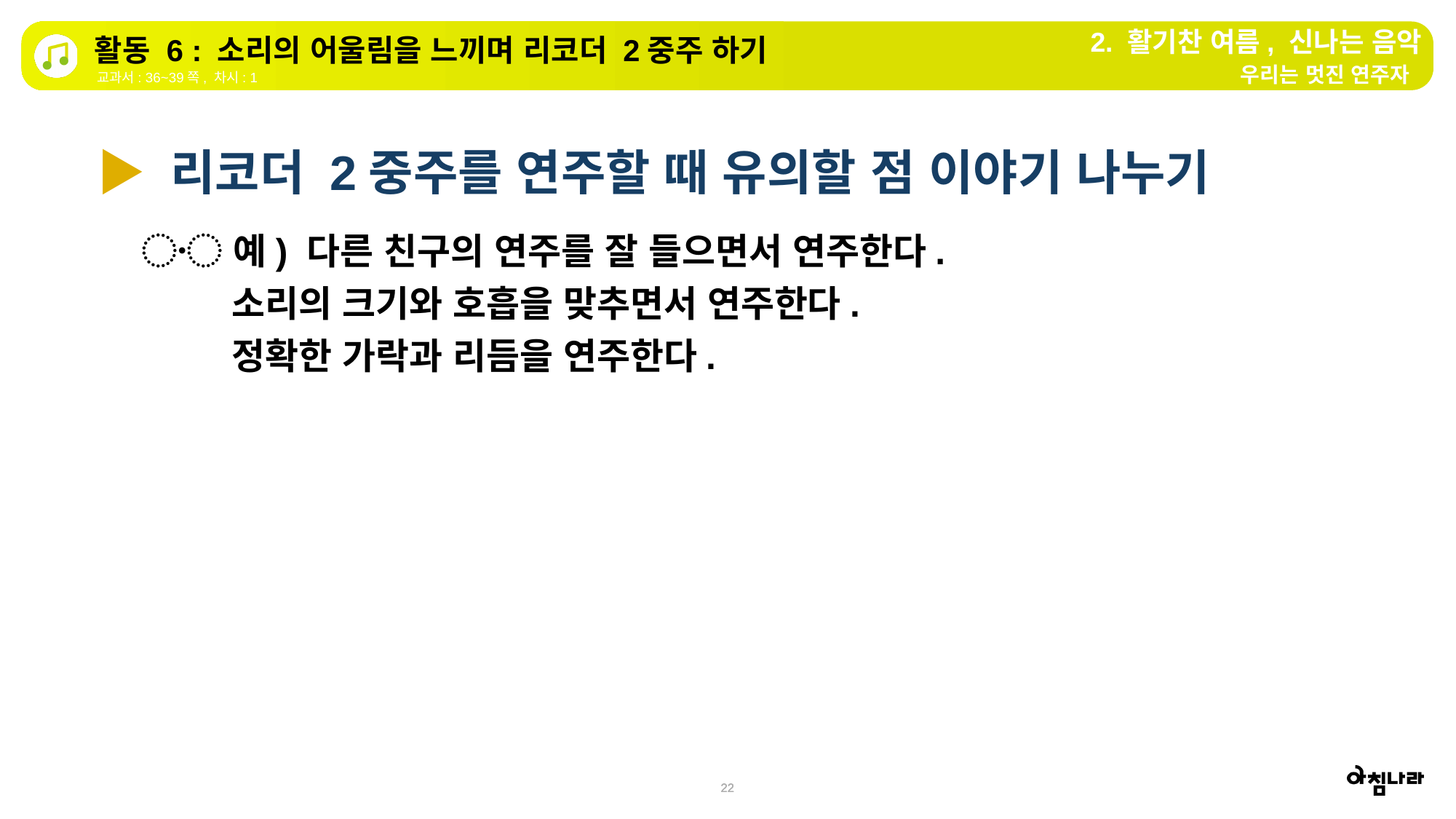

2. 활기찬 여름, 신나는 음악
활동 6 : 소리의 어울림을 느끼며 리코더 2중주 하기
우리는 멋진 연주자
교과서: 36~39쪽, 차시: 1
▶ 리코더 2중주를 연주할 때 유의할 점 이야기 나누기
〮 예) 다른 친구의 연주를 잘 들으면서 연주한다.
        소리의 크기와 호흡을 맞추면서 연주한다.
        정확한 가락과 리듬을 연주한다.
22
22
22